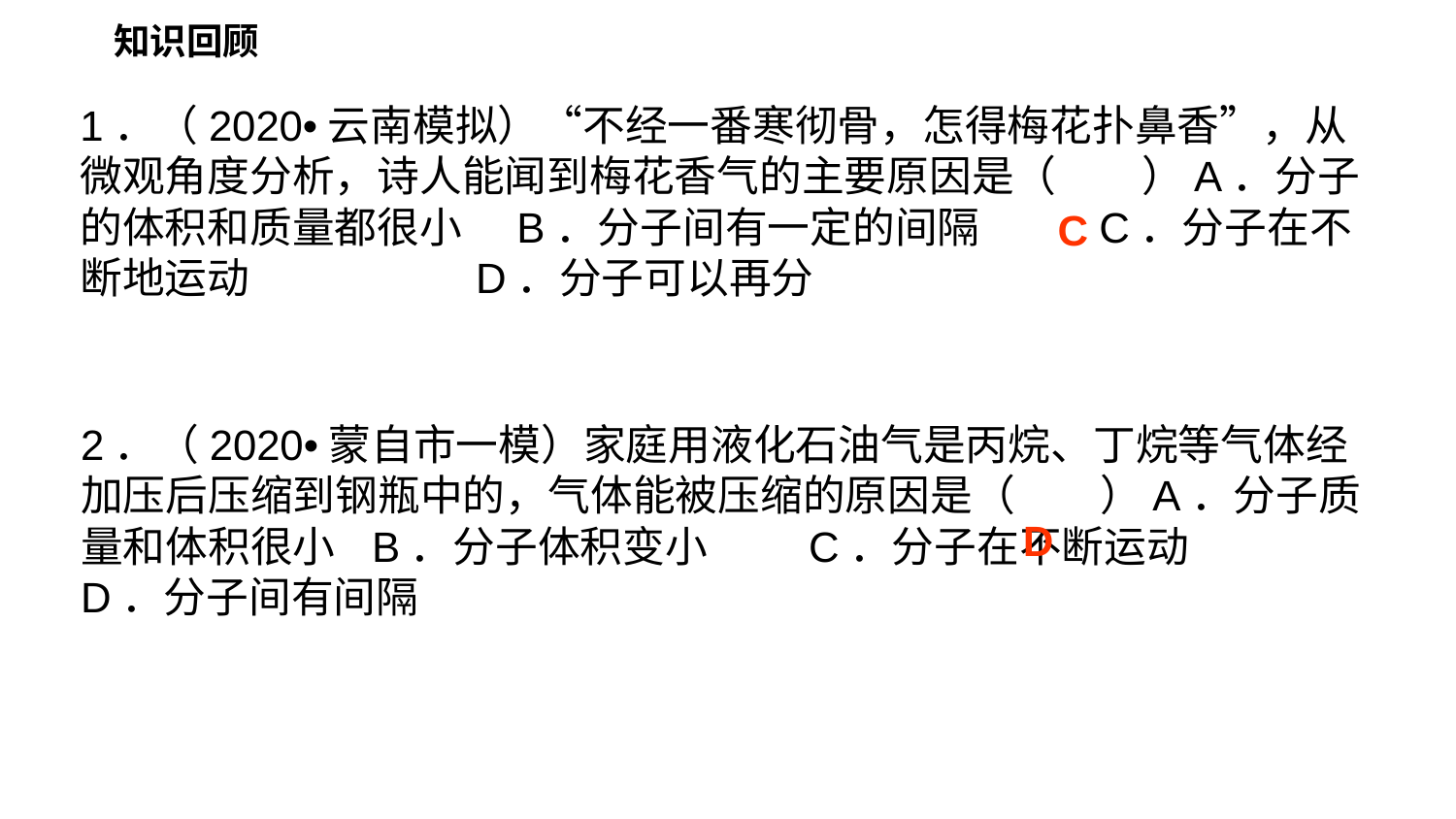

知识回顾
1．（2020•云南模拟）“不经一番寒彻骨，怎得梅花扑鼻香”，从微观角度分析，诗人能闻到梅花香气的主要原因是（　　）A．分子的体积和质量都很小	B．分子间有一定的间隔	C．分子在不断地运动	          D．分子可以再分

C
2．（2020•蒙自市一模）家庭用液化石油气是丙烷、丁烷等气体经加压后压缩到钢瓶中的，气体能被压缩的原因是（　　）A．分子质量和体积很小	B．分子体积变小	C．分子在不断运动	     D．分子间有间隔

D